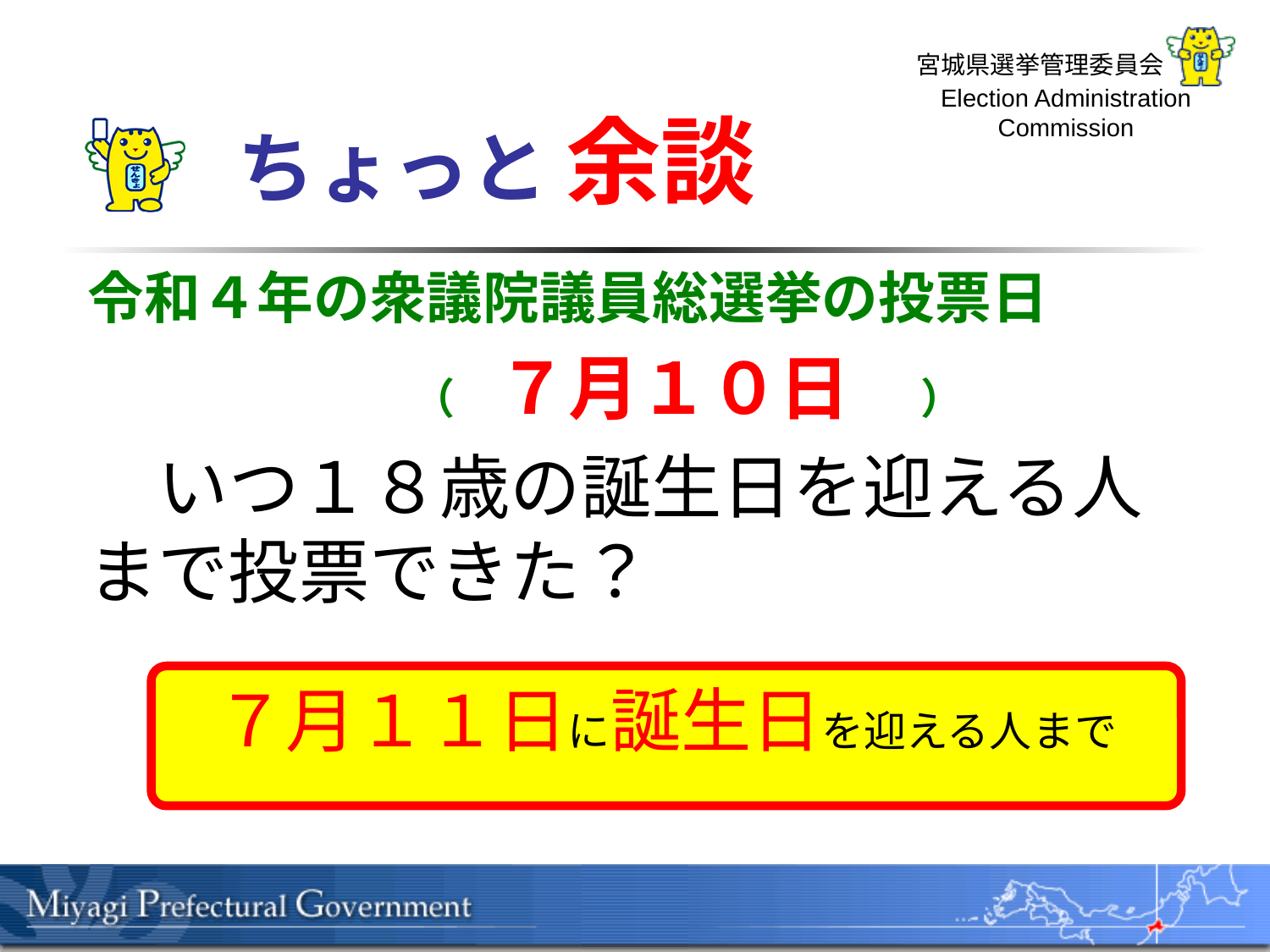

# ちょっと 余談
令和４年の衆議院議員総選挙の投票日
　　　（　７月１０日　）
　いつ１８歳の誕生日を迎える人まで投票できた？

７月１１日に誕生日を迎える人まで